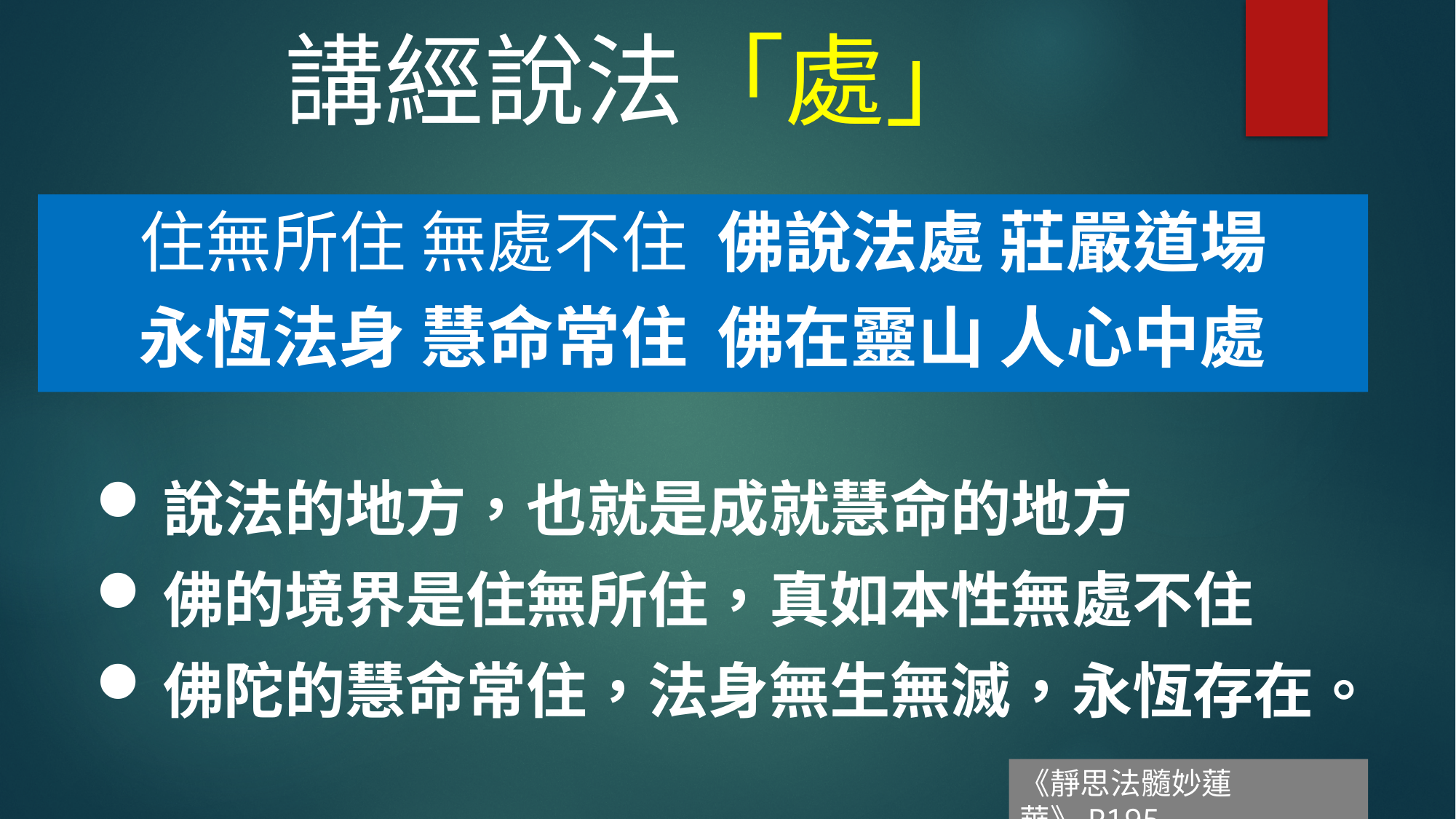

# 講經說法「處」
住無所住 無處不住  佛說法處 莊嚴道場
永恆法身 慧命常住  佛在靈山 人心中處
說法的地方，也就是成就慧命的地方
佛的境界是住無所住，真如本性無處不住
佛陀的慧命常住，法身無生無滅，永恆存在。
《靜思法髓妙蓮華》P195